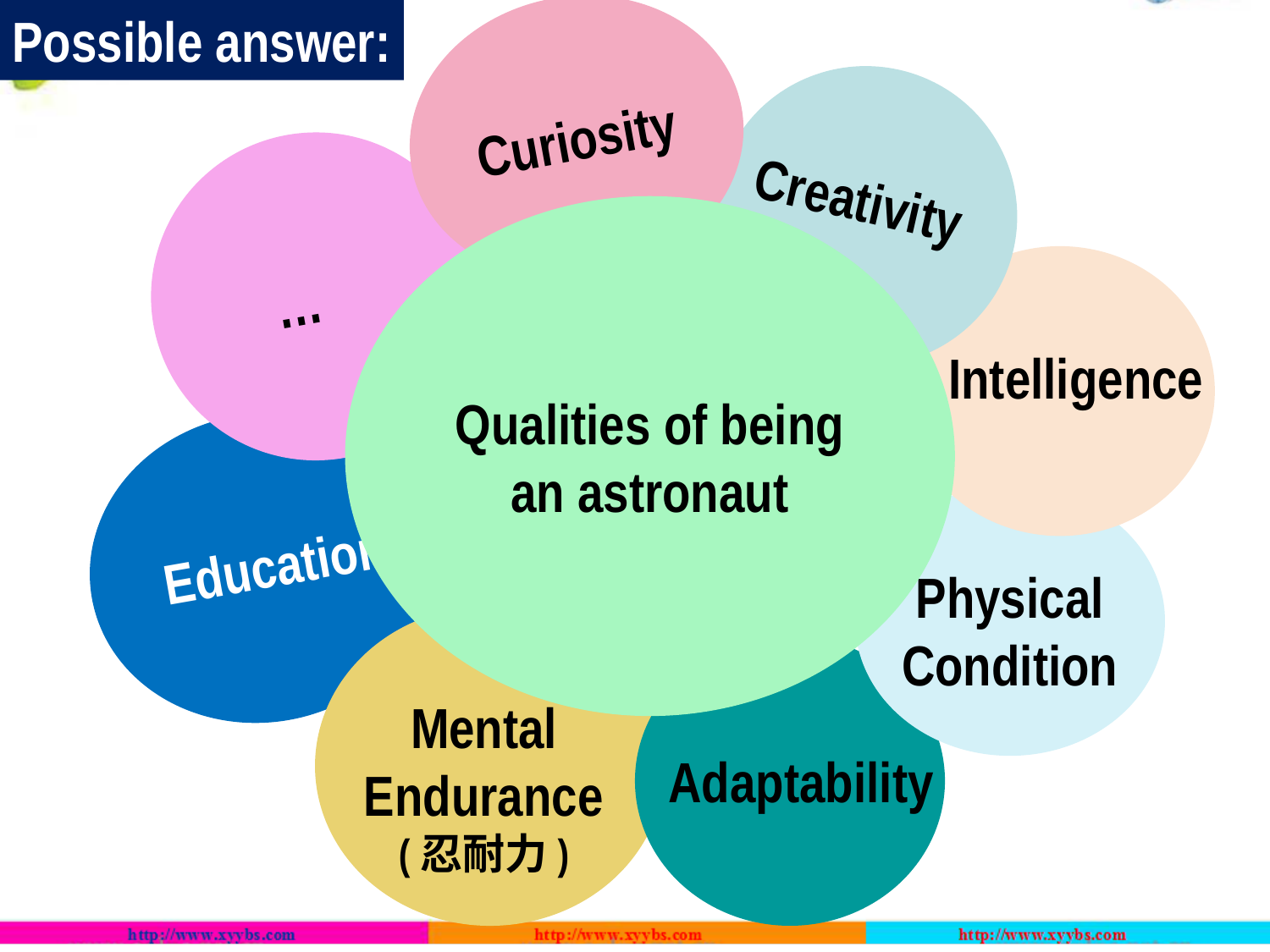

Possible answer:
Curiosity

Creativity

…
Qualities of being an astronaut

Intelligence

Education

Physical Condition

Mental Endurance
(忍耐力)

Adaptability